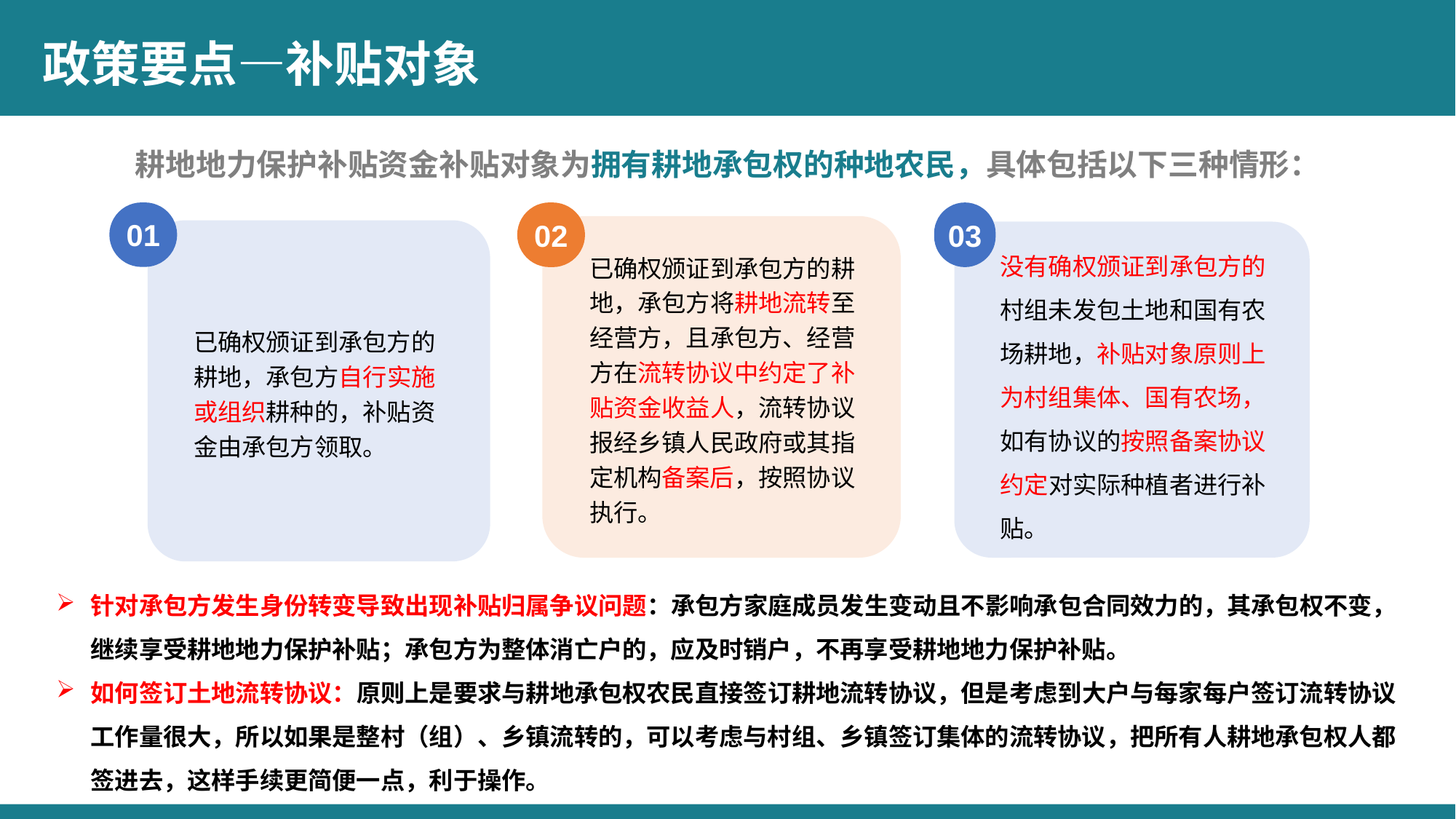

政策要点—补贴对象
耕地地力保护补贴资金补贴对象为拥有耕地承包权的种地农民，具体包括以下三种情形：
01
已确权颁证到承包方的耕地，承包方自行实施或组织耕种的，补贴资金由承包方领取。
02
已确权颁证到承包方的耕地，承包方将耕地流转至经营方，且承包方、经营方在流转协议中约定了补贴资金收益人，流转协议报经乡镇人民政府或其指定机构备案后，按照协议执行。
03
没有确权颁证到承包方的村组未发包土地和国有农场耕地，补贴对象原则上为村组集体、国有农场，如有协议的按照备案协议约定对实际种植者进行补贴。
针对承包方发生身份转变导致出现补贴归属争议问题：承包方家庭成员发生变动且不影响承包合同效力的，其承包权不变，继续享受耕地地力保护补贴；承包方为整体消亡户的，应及时销户，不再享受耕地地力保护补贴。
如何签订土地流转协议：原则上是要求与耕地承包权农民直接签订耕地流转协议，但是考虑到大户与每家每户签订流转协议工作量很大，所以如果是整村（组）、乡镇流转的，可以考虑与村组、乡镇签订集体的流转协议，把所有人耕地承包权人都签进去，这样手续更简便一点，利于操作。